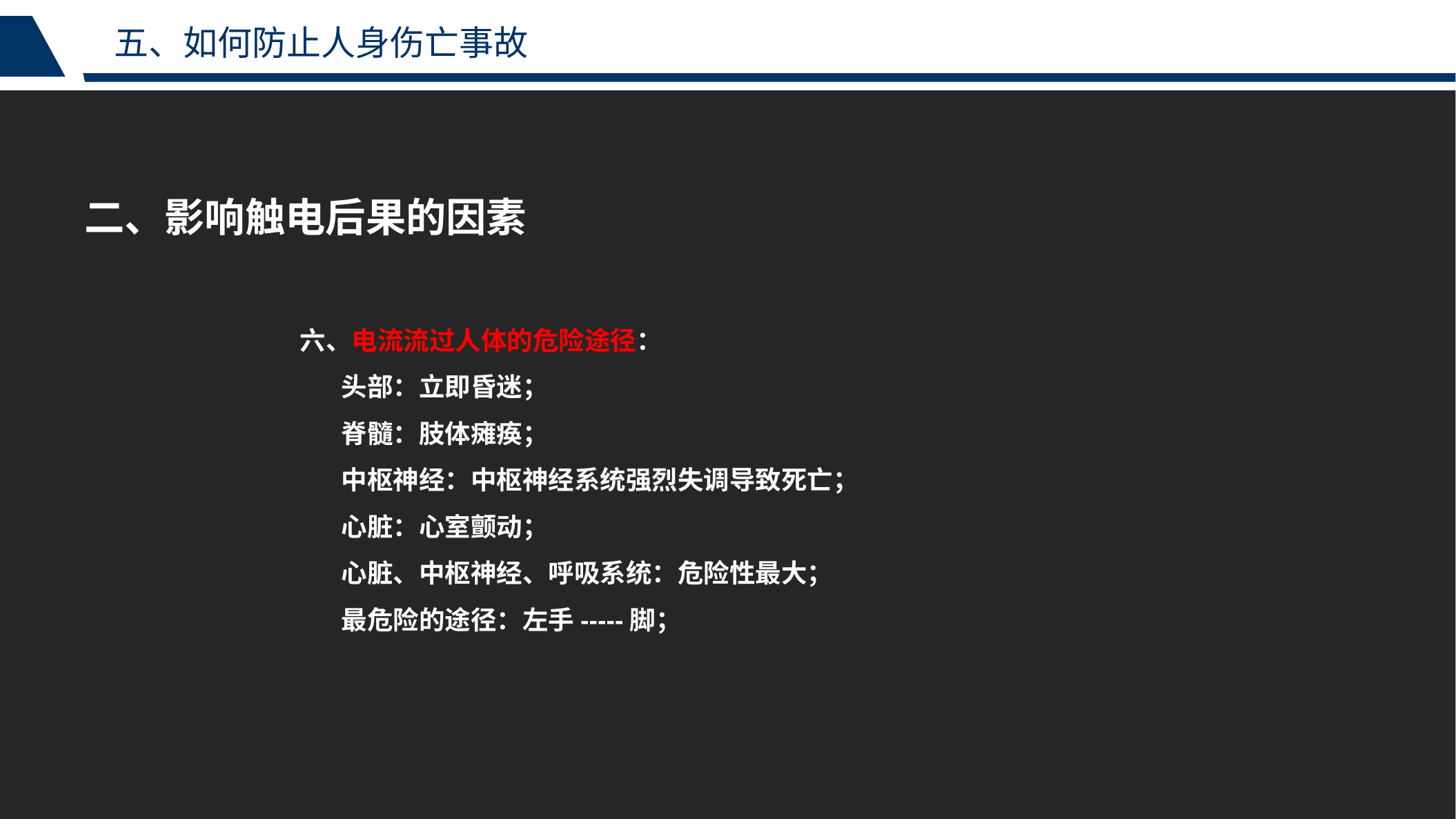

五、如何防止人身伤亡事故

二、影响触电后果的因素
六、电流流过人体的危险途径：
      头部：立即昏迷；
      脊髓：肢体瘫痪；
      中枢神经：中枢神经系统强烈失调导致死亡；
      心脏：心室颤动；
      心脏、中枢神经、呼吸系统：危险性最大；
      最危险的途径：左手-----脚；